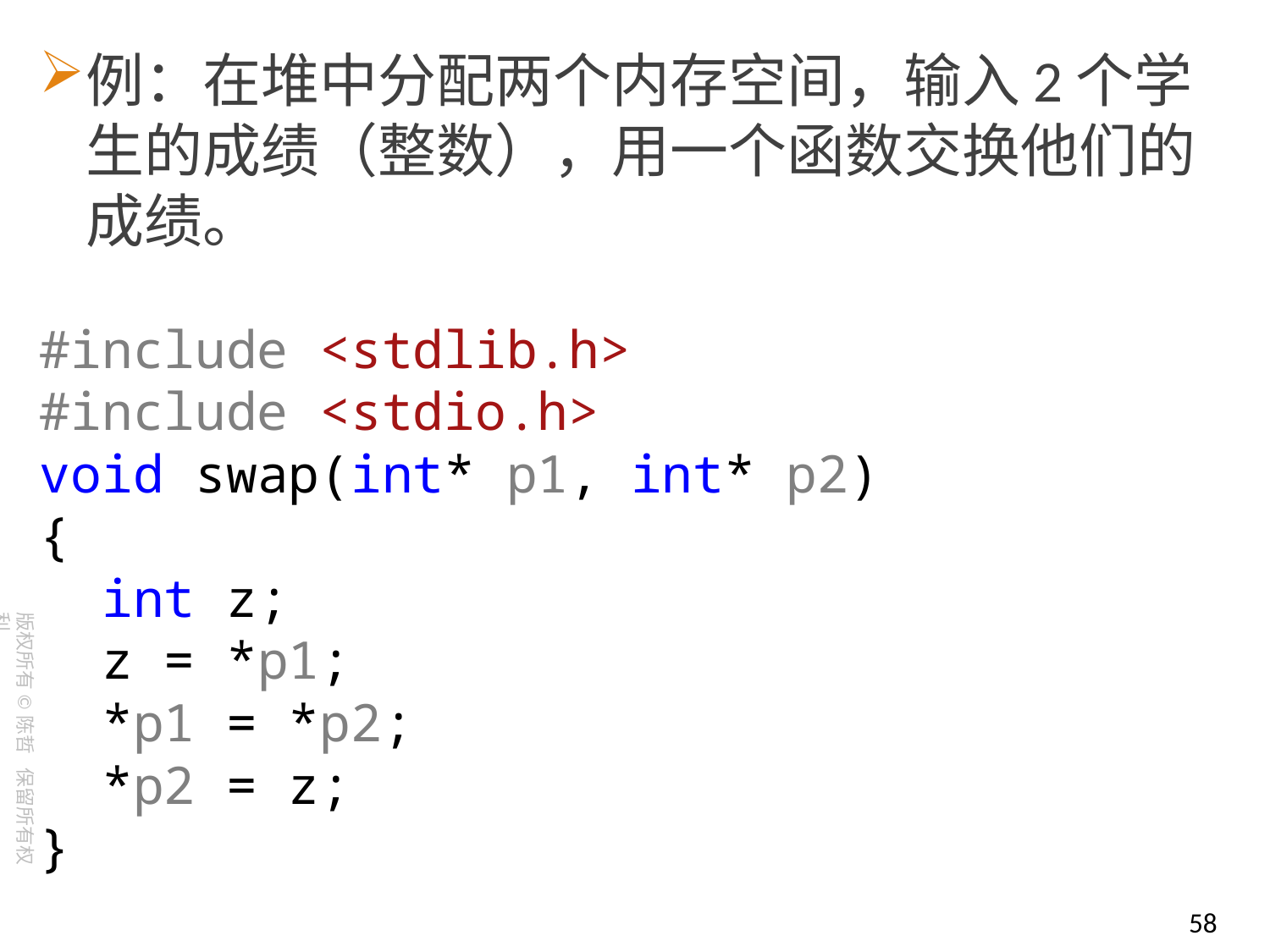

例：在堆中分配两个内存空间，输入2个学生的成绩（整数），用一个函数交换他们的成绩。

#include <stdlib.h>
#include <stdio.h>
void swap(int* p1, int* p2)
{
  int z;
  z = *p1;
  *p1 = *p2;
  *p2 = z;
}
58